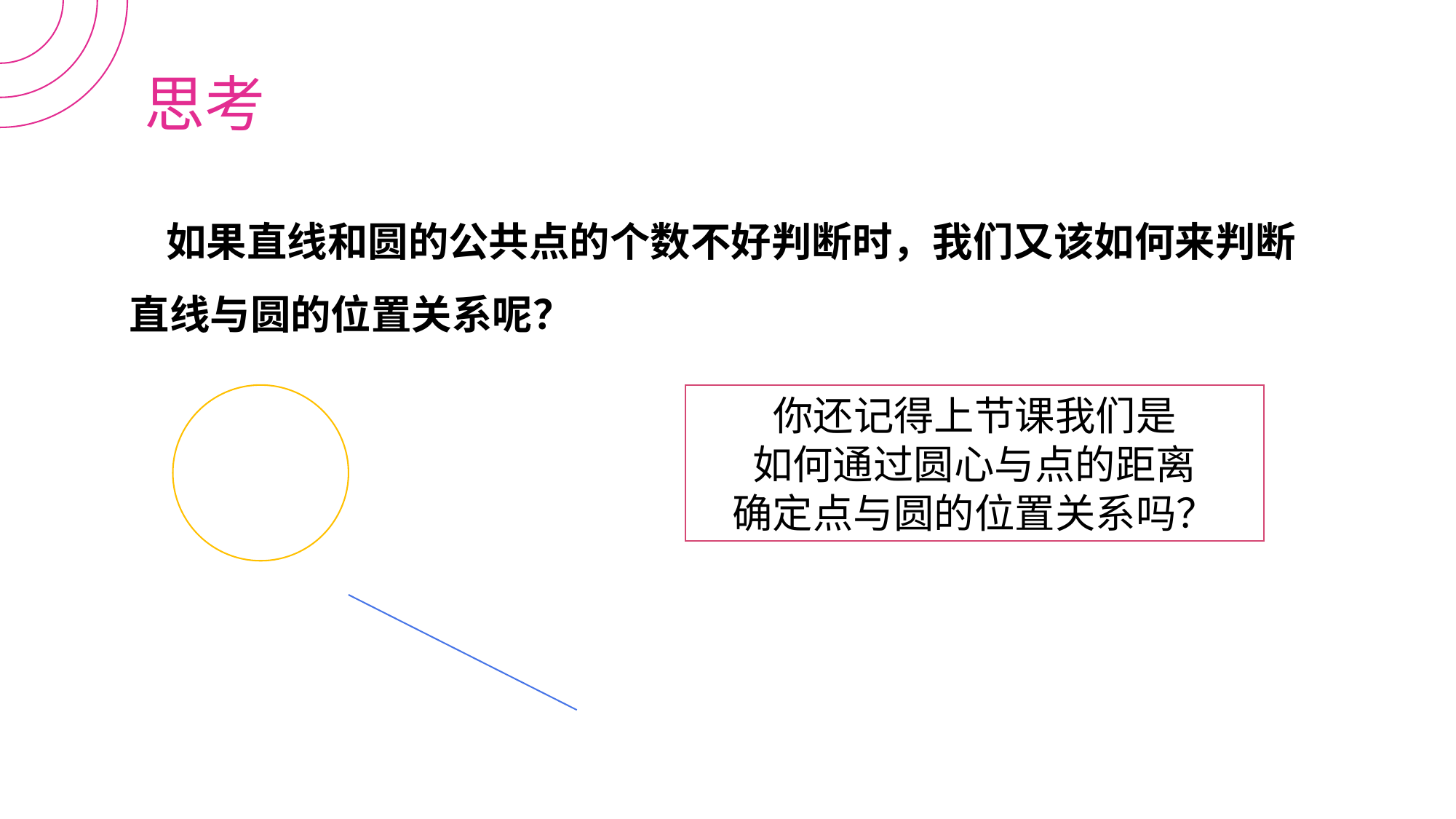

思考
   如果直线和圆的公共点的个数不好判断时，我们又该如何来判断直线与圆的位置关系呢？

你还记得上节课我们是
如何通过圆心与点的距离
确定点与圆的位置关系吗？